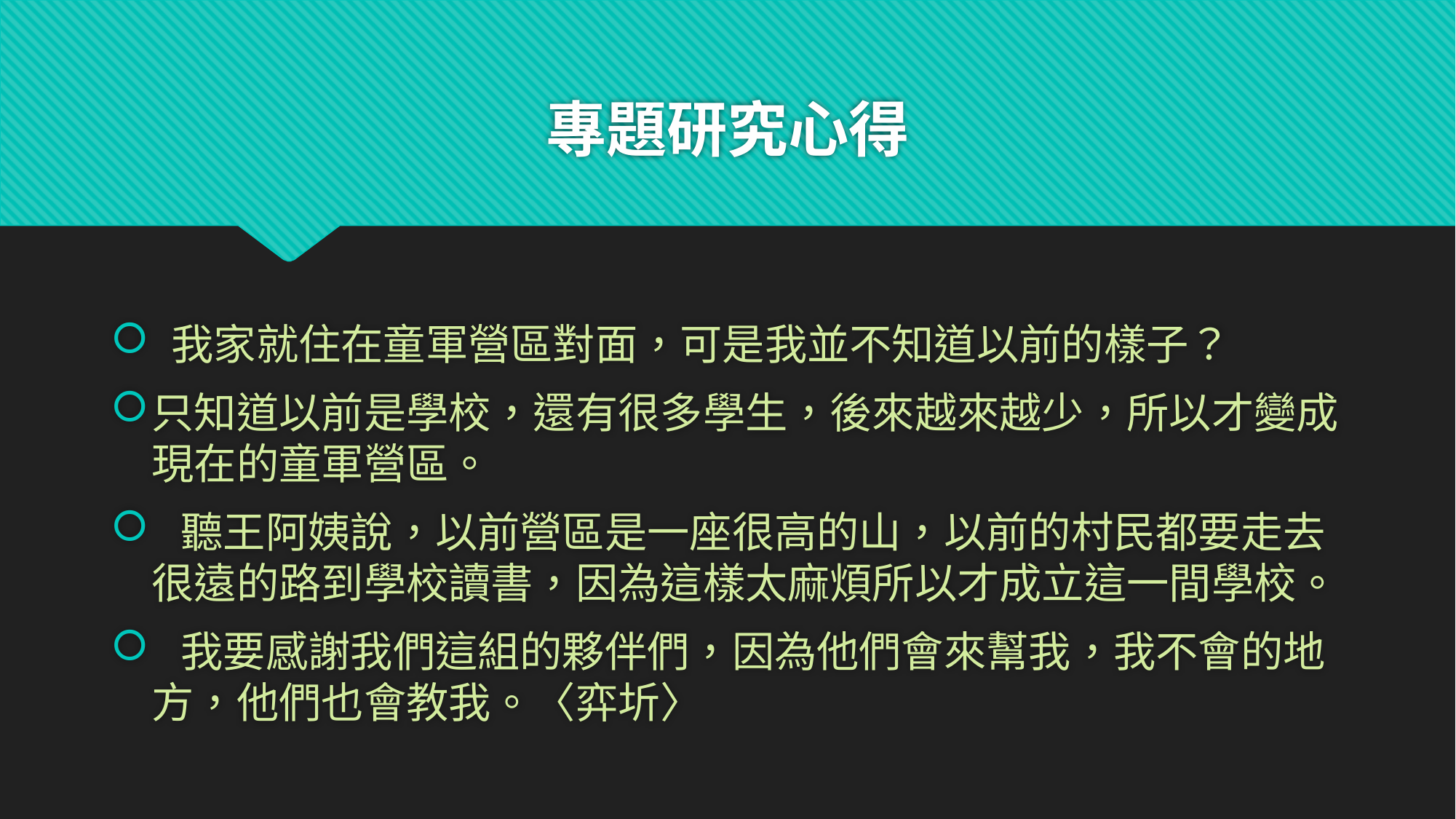

# 專題研究心得
 我家就住在童軍營區對面，可是我並不知道以前的樣子？
只知道以前是學校，還有很多學生，後來越來越少，所以才變成現在的童軍營區。
  聽王阿姨說，以前營區是一座很高的山，以前的村民都要走去很遠的路到學校讀書，因為這樣太麻煩所以才成立這一間學校。
  我要感謝我們這組的夥伴們，因為他們會來幫我，我不會的地方，他們也會教我。〈弈圻〉